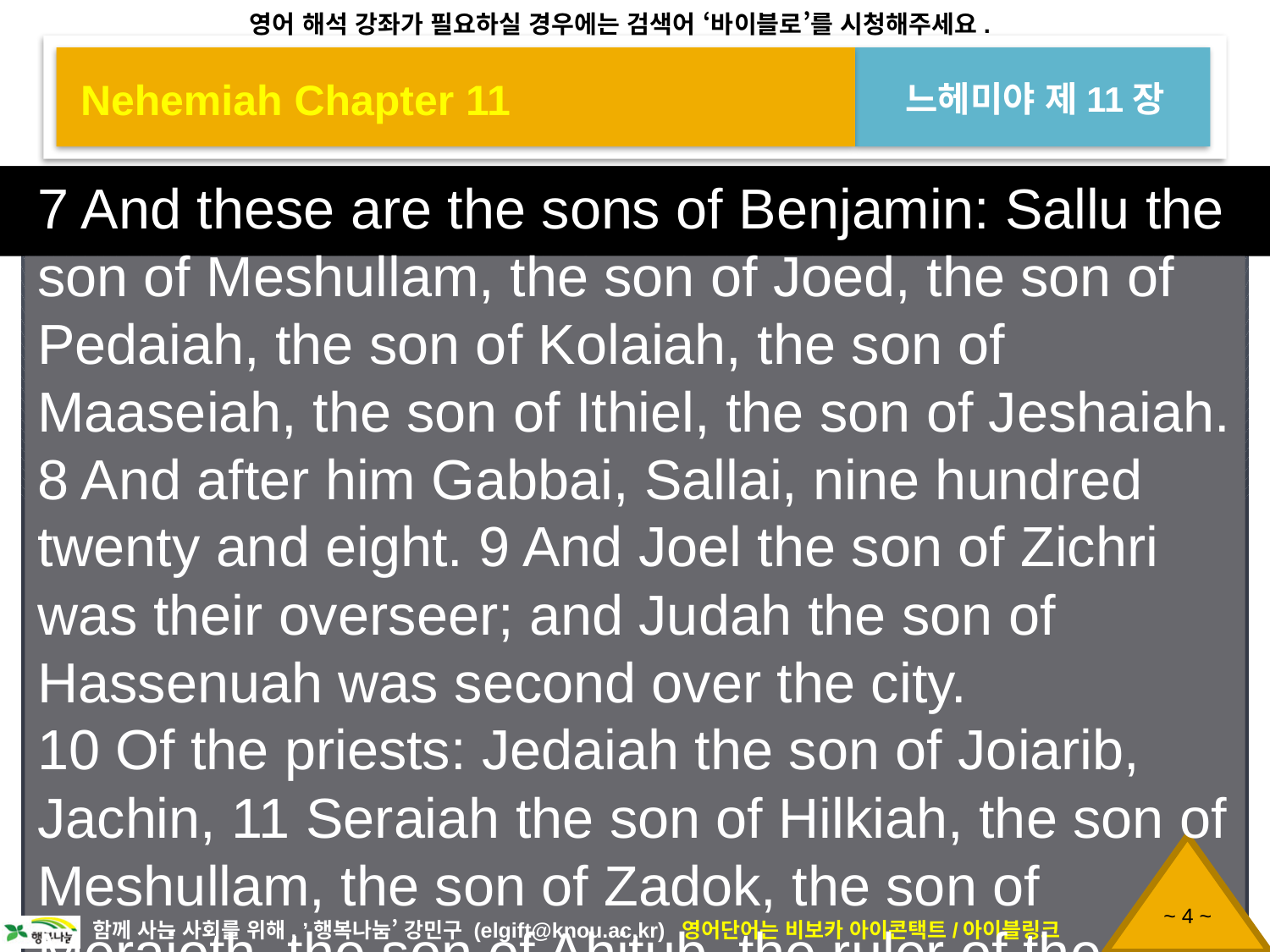

Nehemiah Chapter 11
느헤미야 제11장
7 And these are the sons of Benjamin: Sallu the son of Meshullam, the son of Joed, the son of Pedaiah, the son of Kolaiah, the son of Maaseiah, the son of Ithiel, the son of Jeshaiah. 8 And after him Gabbai, Sallai, nine hundred twenty and eight. 9 And Joel the son of Zichri was their overseer; and Judah the son of Hassenuah was second over the city.
10 Of the priests: Jedaiah the son of Joiarib, Jachin, 11 Seraiah the son of Hilkiah, the son of Meshullam, the son of Zadok, the son of Meraioth, the son of Ahitub, the ruler of the house of God, 12 and their